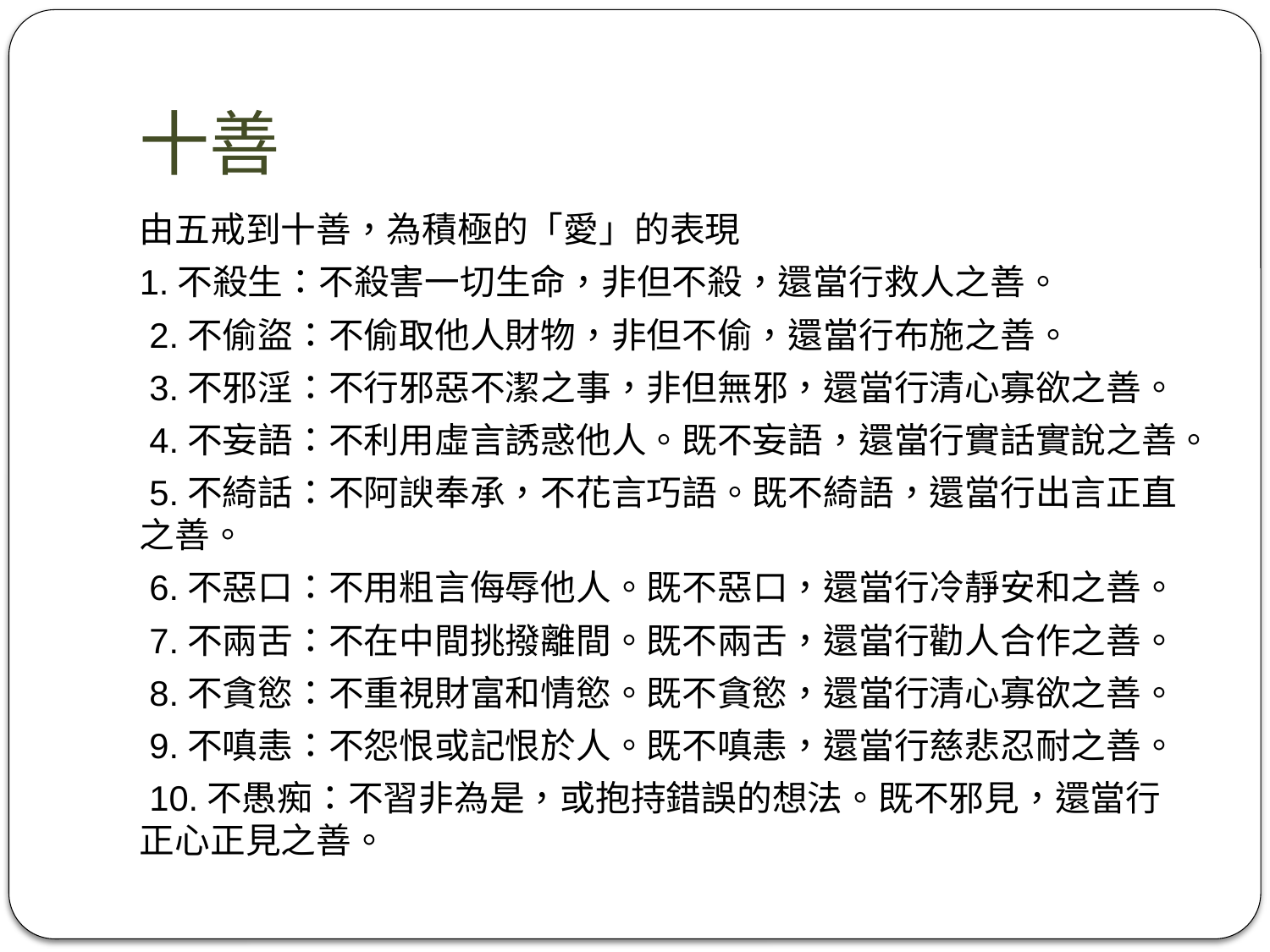

# 十善
由五戒到十善，為積極的「愛」的表現
1.不殺生：不殺害一切生命，非但不殺，還當行救人之善。
 2.不偷盜：不偷取他人財物，非但不偷，還當行布施之善。
 3.不邪淫：不行邪惡不潔之事，非但無邪，還當行清心寡欲之善。
 4.不妄語：不利用虛言誘惑他人。既不妄語，還當行實話實說之善。
 5.不綺話：不阿諛奉承，不花言巧語。既不綺語，還當行出言正直之善。
 6.不惡口：不用粗言侮辱他人。既不惡口，還當行冷靜安和之善。
 7.不兩舌：不在中間挑撥離間。既不兩舌，還當行勸人合作之善。
 8.不貪慾：不重視財富和情慾。既不貪慾，還當行清心寡欲之善。
 9.不嗔恚：不怨恨或記恨於人。既不嗔恚，還當行慈悲忍耐之善。
 10.不愚痴：不習非為是，或抱持錯誤的想法。既不邪見，還當行正心正見之善。